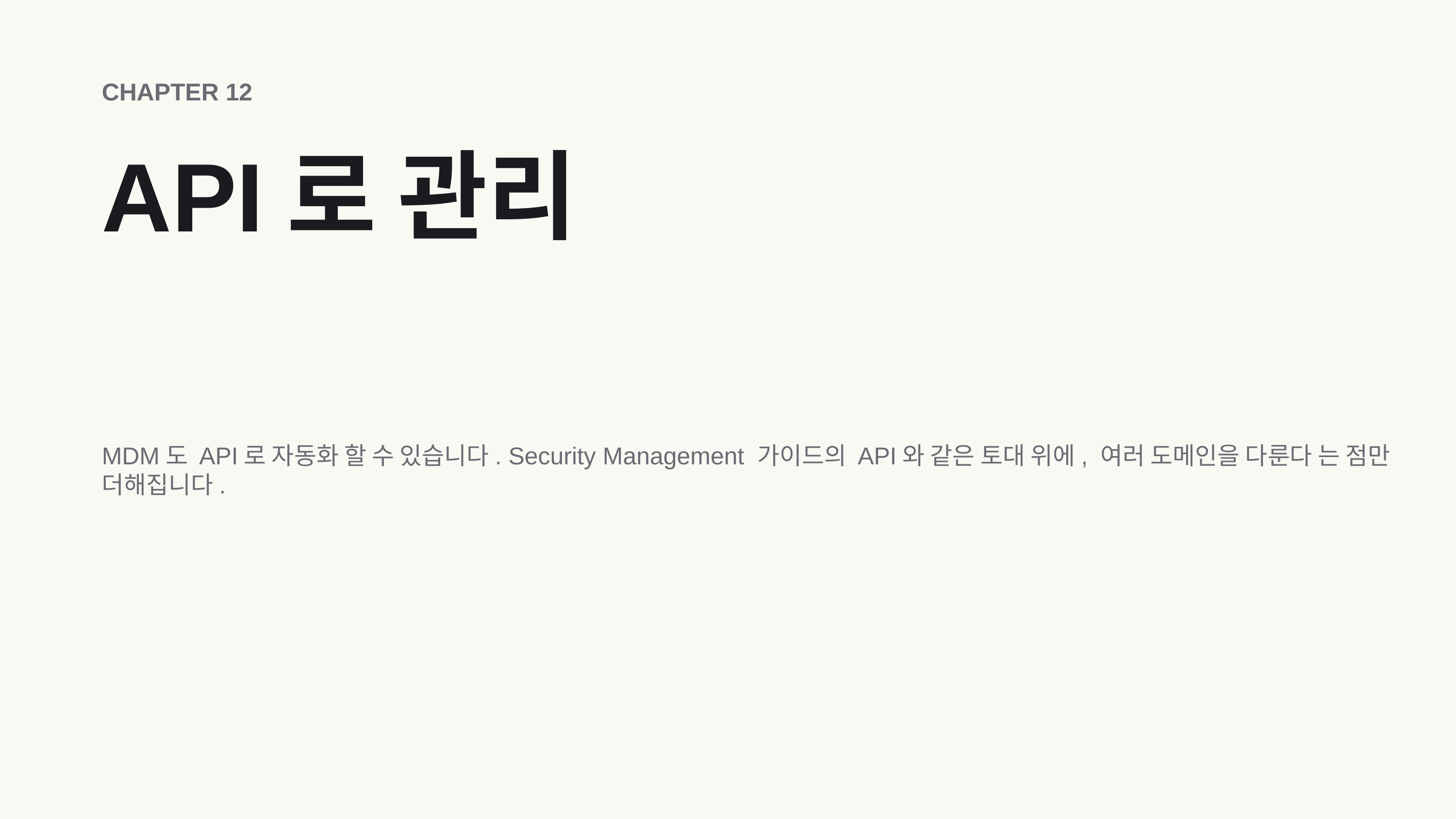

CHAPTER 12
API로 관리
MDM도 API로 자동화 할 수 있습니다. Security Management 가이드의 API와 같은 토대 위에, 여러 도메인을 다룬다 는 점만 더해집니다.